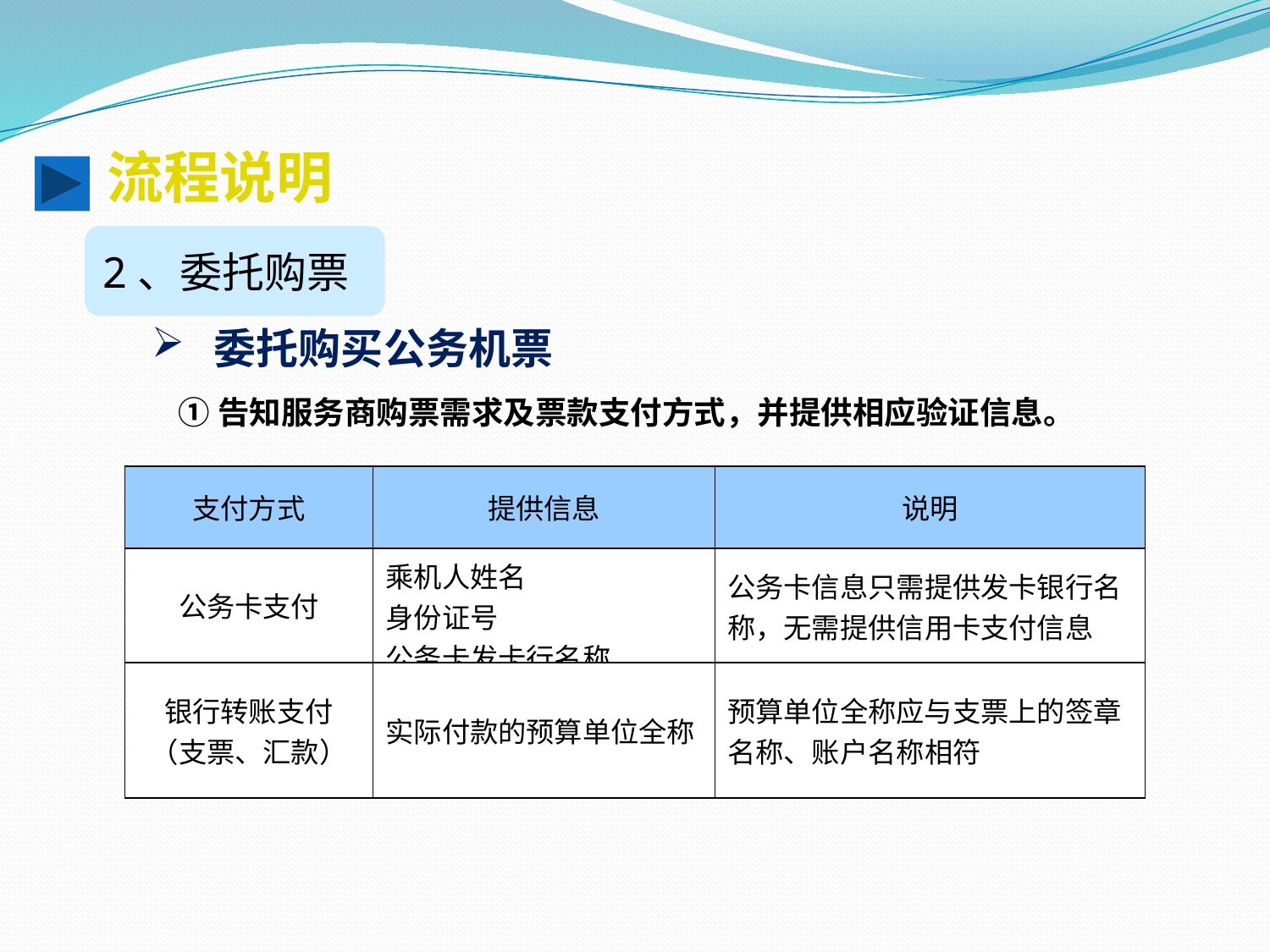

流程说明

2、委托购票
  委托购买公务机票
①告知服务商购票需求及票款支付方式，并提供相应验证信息。
| 支付方式 | 提供信息 | 说明 |
| --- | --- | --- |
| 公务卡支付 | 乘机人姓名 身份证号 公务卡发卡行名称 | 公务卡信息只需提供发卡银行名称，无需提供信用卡支付信息 |
| 银行转账支付 （支票、汇款） | 实际付款的预算单位全称 | 预算单位全称应与支票上的签章名称、账户名称相符 |